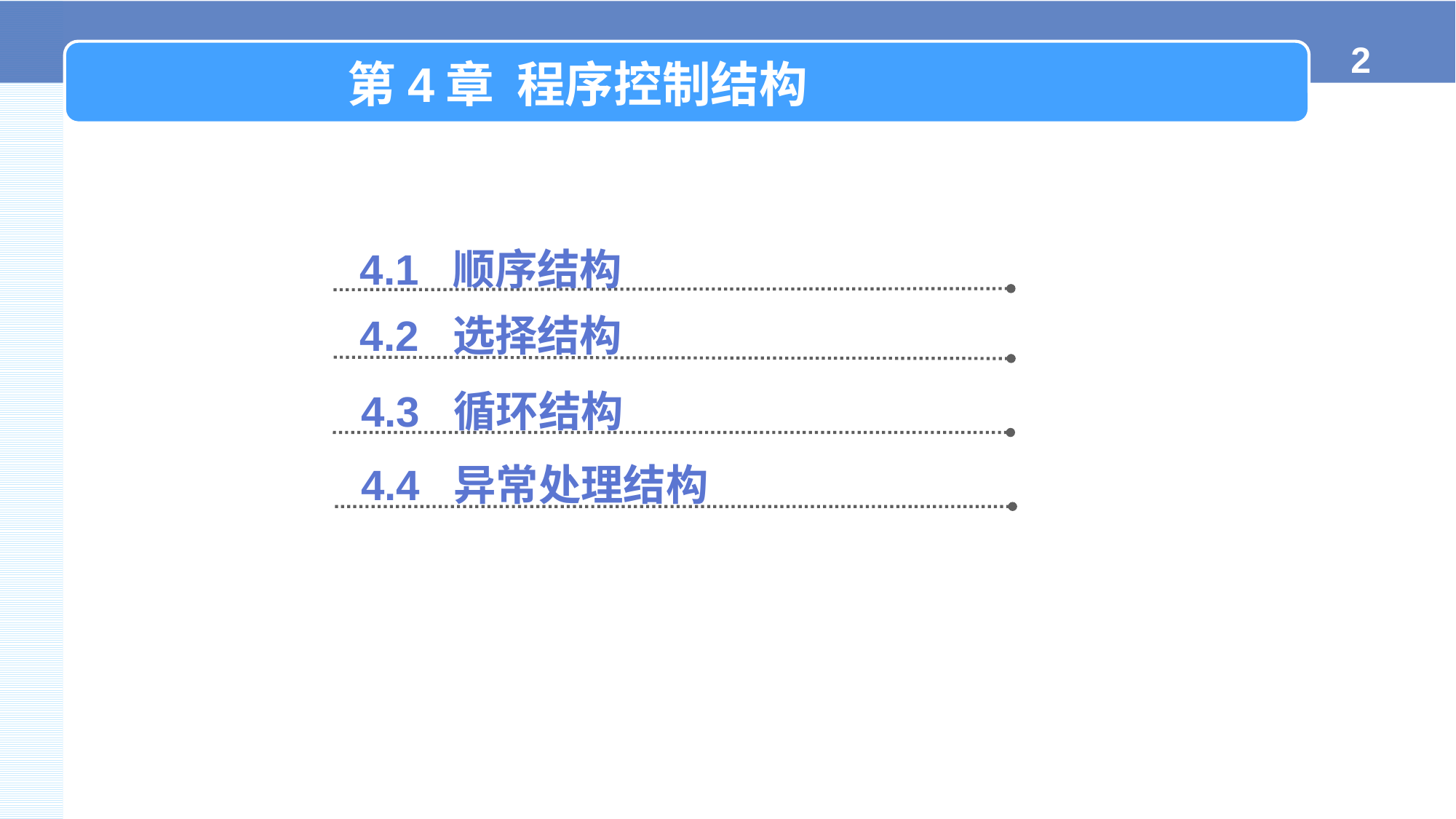

第4章  程序控制结构
4.1  顺序结构

4.2  选择结构

4.3  循环结构

4.4  异常处理结构